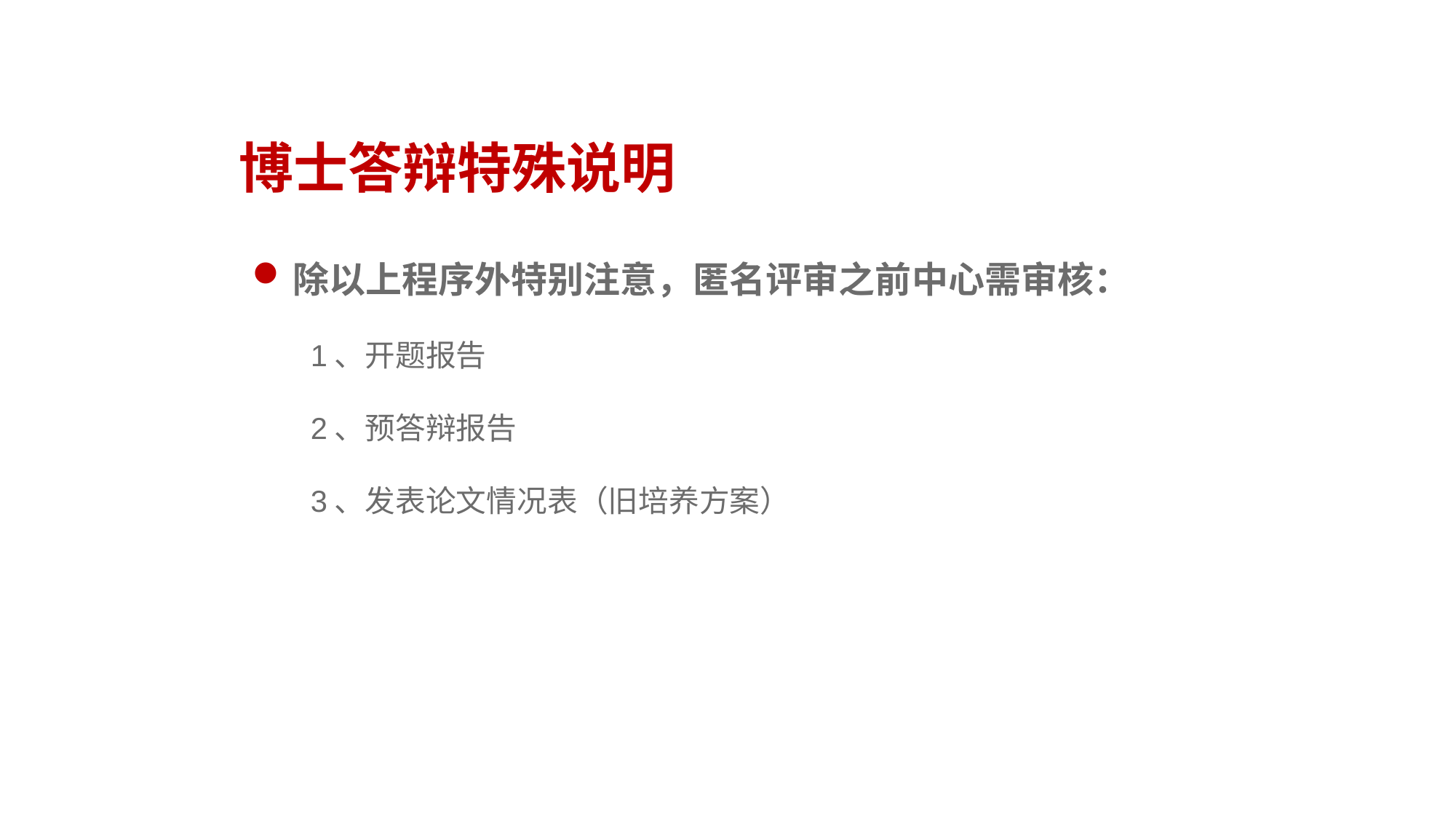

博士答辩特殊说明
除以上程序外特别注意，匿名评审之前中心需审核：
       1、开题报告
       2、预答辩报告
       3、发表论文情况表（旧培养方案）